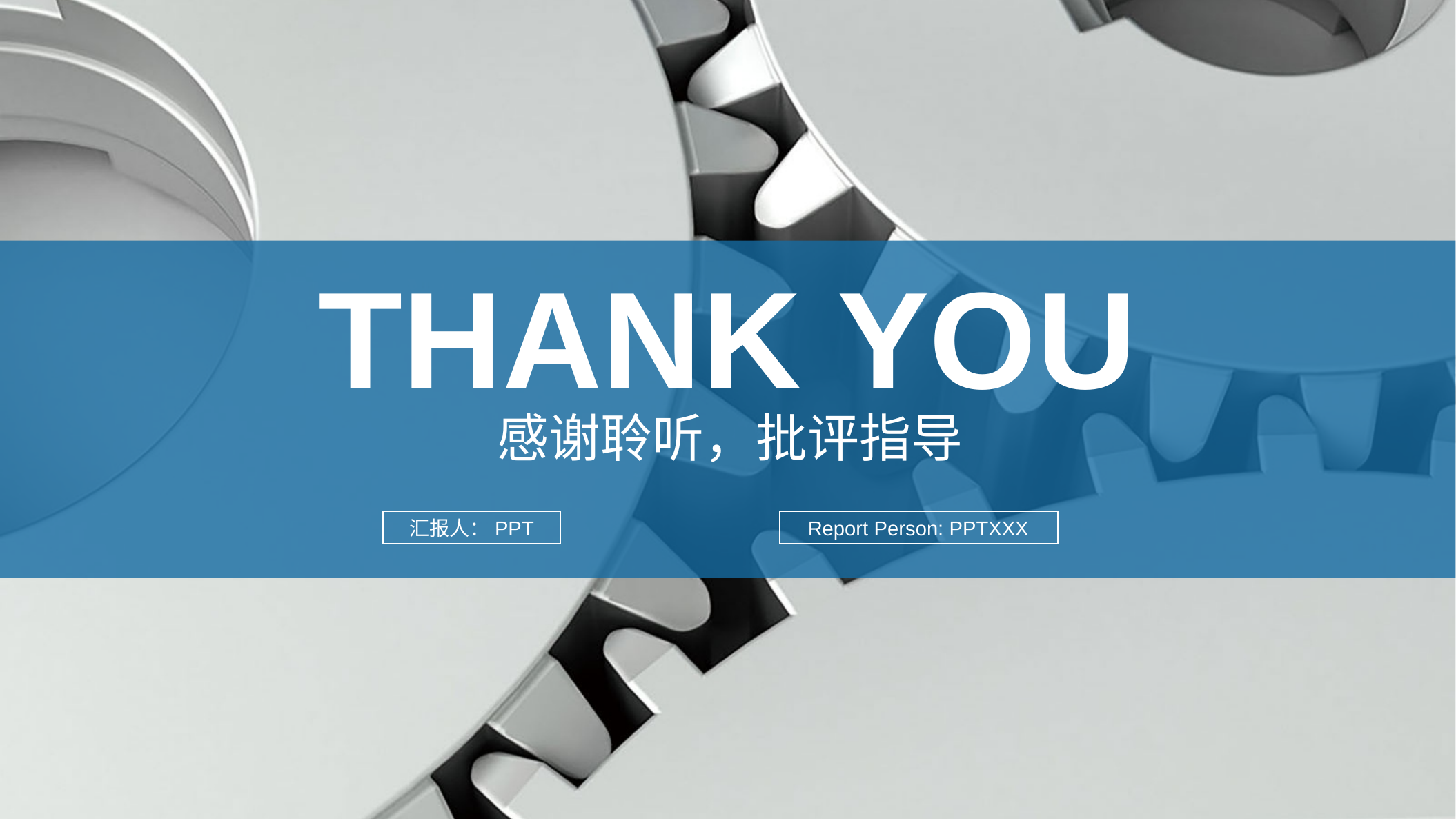

Thank you
感谢聆听，批评指导
Report Person: PPTXXX
汇报人：PPT